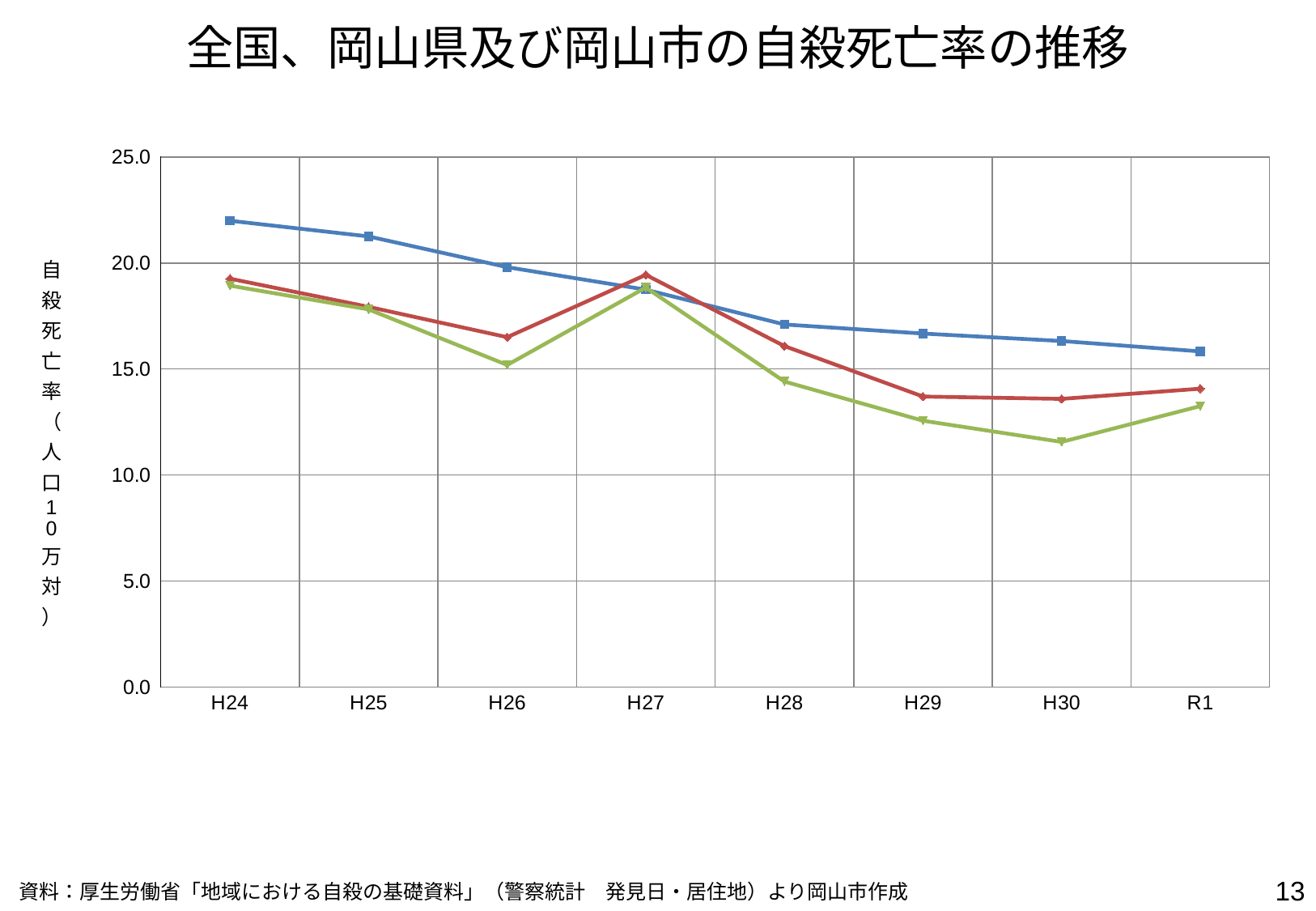

全国、岡山県及び岡山市の自殺死亡率の推移

### Chart

| Category | 全国 | 岡山県 | 岡山市 |
|---|---|---|---|
| H24 | 21.99 | 19.26 | 18.93 |
| H25 | 21.25 | 17.93 | 17.81 |
| H26 | 19.8 | 16.5 | 15.19 |
| H27 | 18.74 | 19.44 | 18.84 |
| H28 | 17.1 | 16.08 | 14.41 |
| H29 | 16.67 | 13.7 | 12.56 |
| H30 | 16.32 | 13.59 | 11.56 |
| R1 | 15.83 | 14.07 | 13.25 |
13
資料：厚生労働省「地域における自殺の基礎資料」（警察統計　発見日・居住地）より岡山市作成